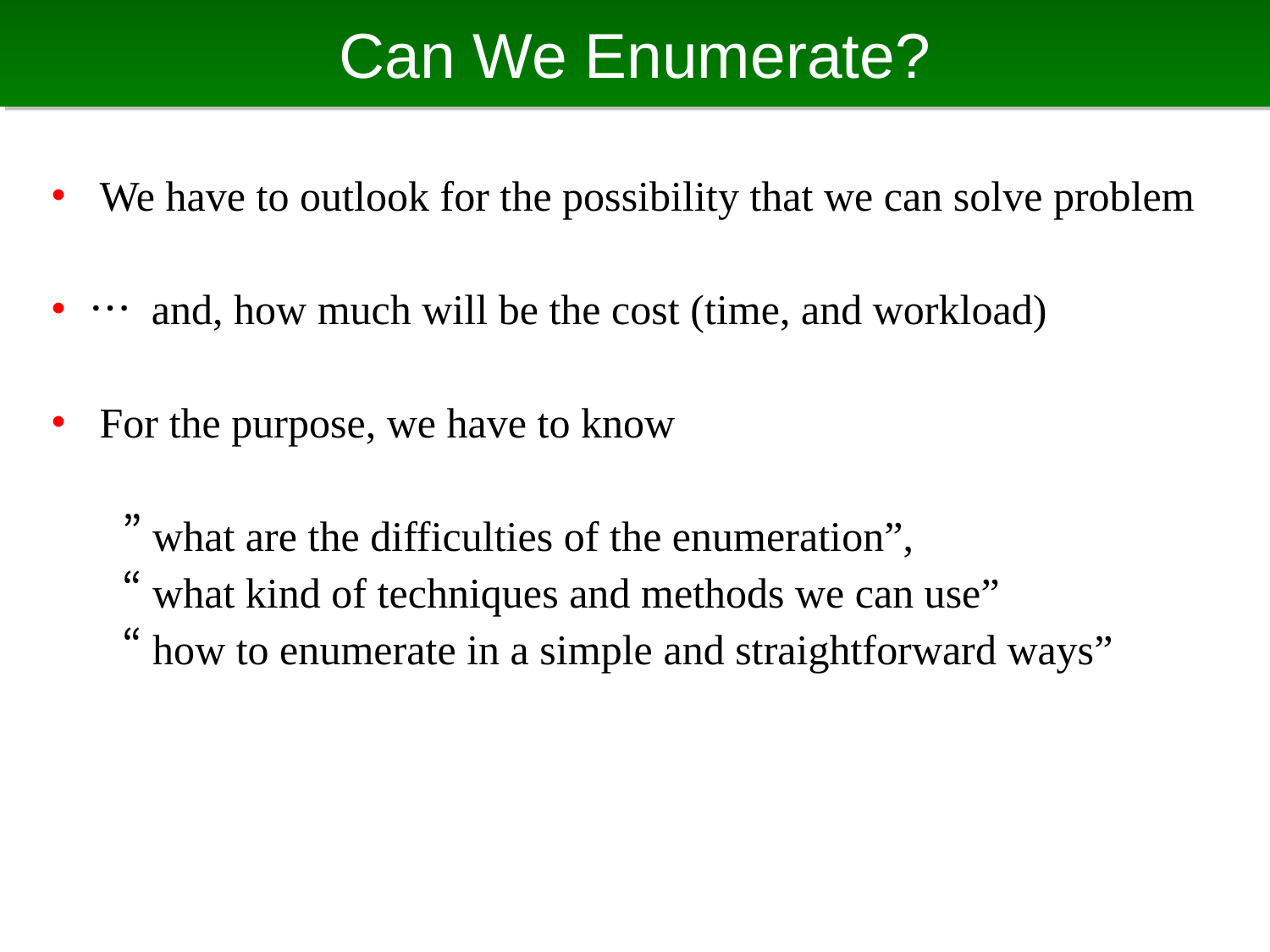

# Can We Enumerate?
・ We have to outlook for the possibility that we can solve problem

・ … and, how much will be the cost (time, and workload)

・ For the purpose, we have to know

　　”what are the difficulties of the enumeration”,
　　“what kind of techniques and methods we can use”
　　“how to enumerate in a simple and straightforward ways”